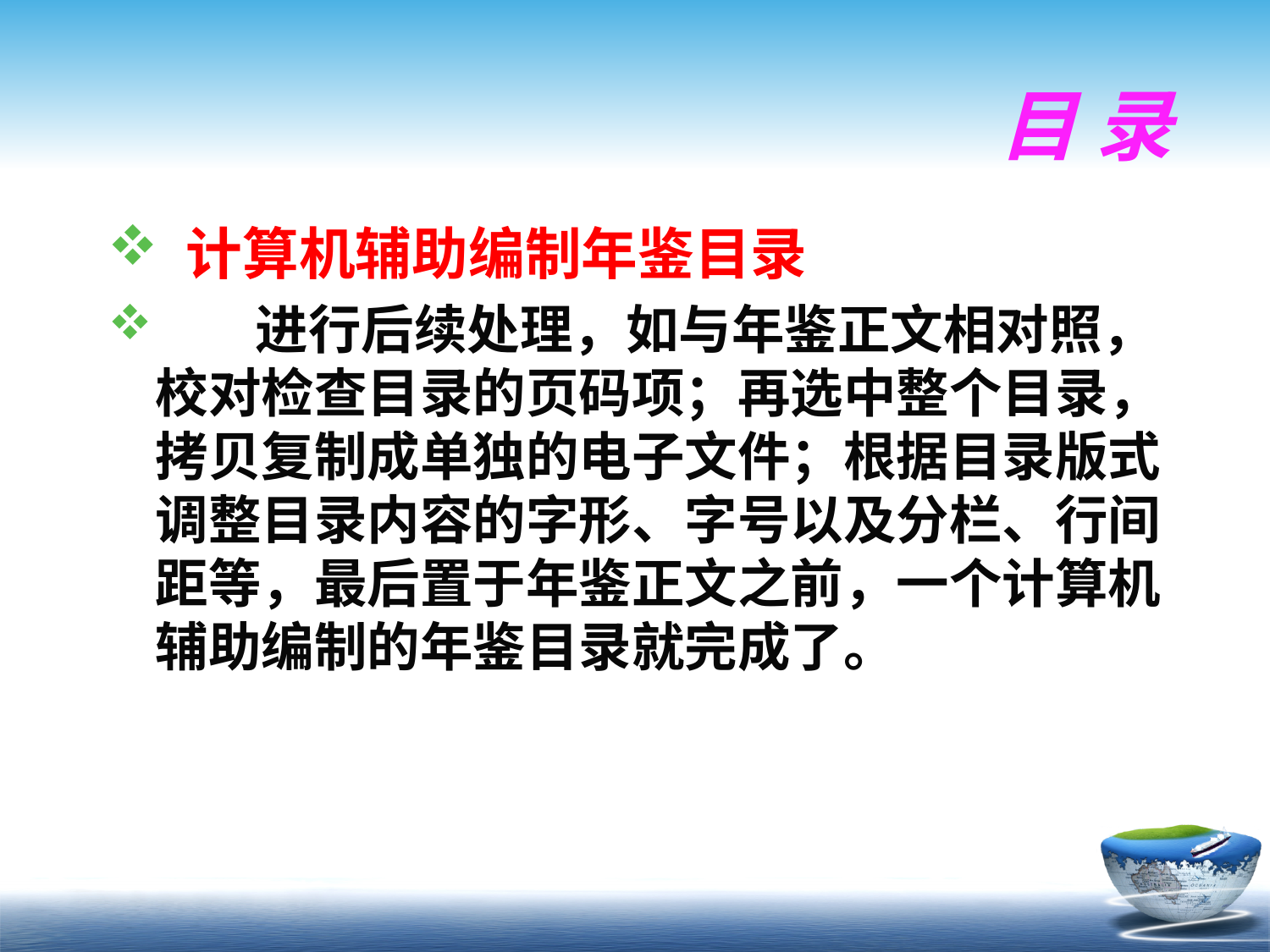

# 目 录
 计算机辅助编制年鉴目录
        进行后续处理，如与年鉴正文相对照，校对检查目录的页码项；再选中整个目录，拷贝复制成单独的电子文件；根据目录版式调整目录内容的字形、字号以及分栏、行间距等，最后置于年鉴正文之前，一个计算机辅助编制的年鉴目录就完成了。